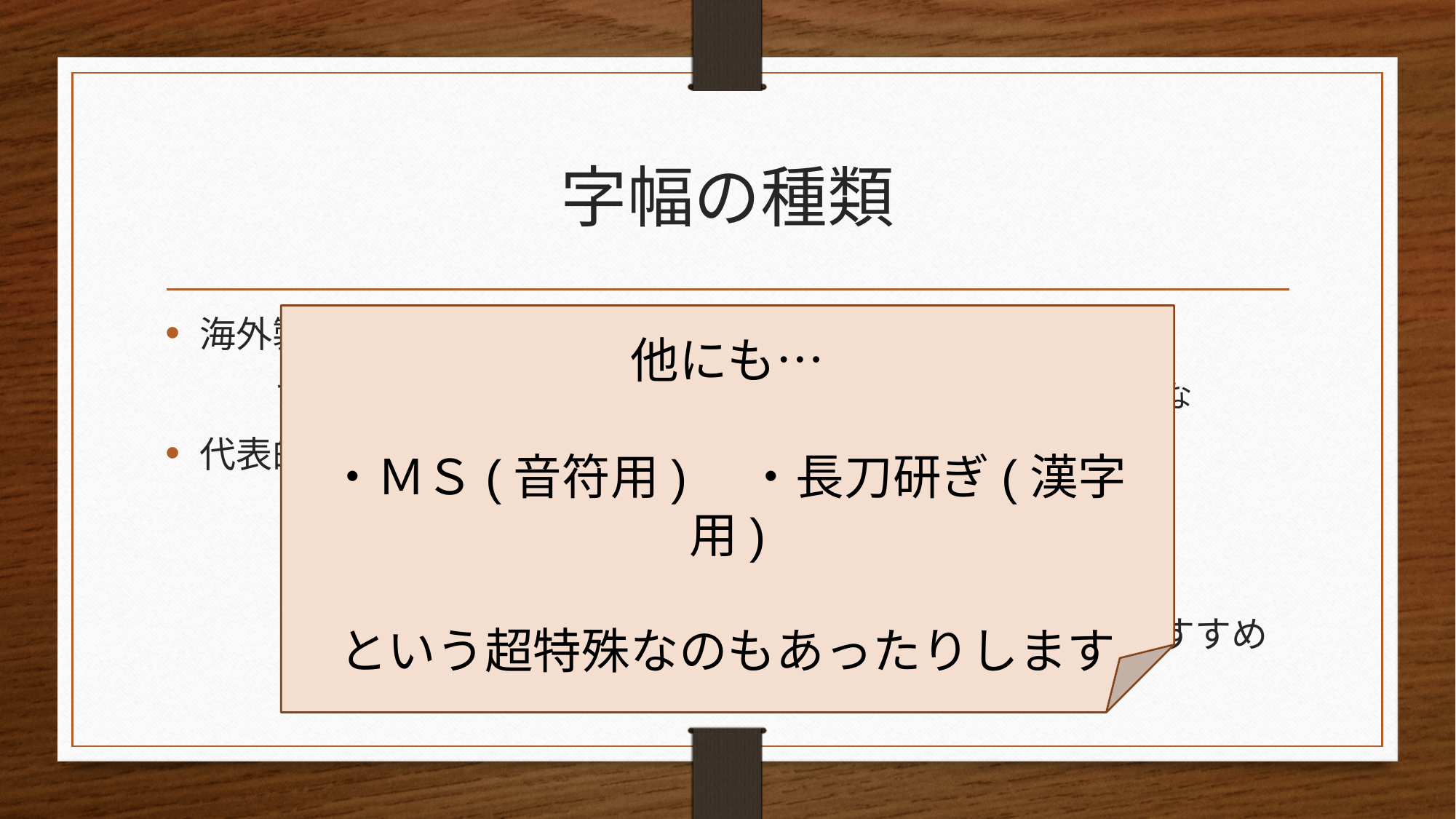

# 字幅の種類
海外製と日本製とでは若干太さが違ったりする
　　　アメリカのハンバーガーMサイズが、日本で言うLサイズみたいな
代表的な字幅
　　　　　　・F(細字)　　→　ノートや手帳にオススメ
　　　　　　・M(中字)　　→　なんにでもどうぞ
　　　　　　・B(太字)　　→　よくサインとか書く人におすすめ

他にも…

・ＭＳ(音符用)　・長刀研ぎ(漢字用)

という超特殊なのもあったりします